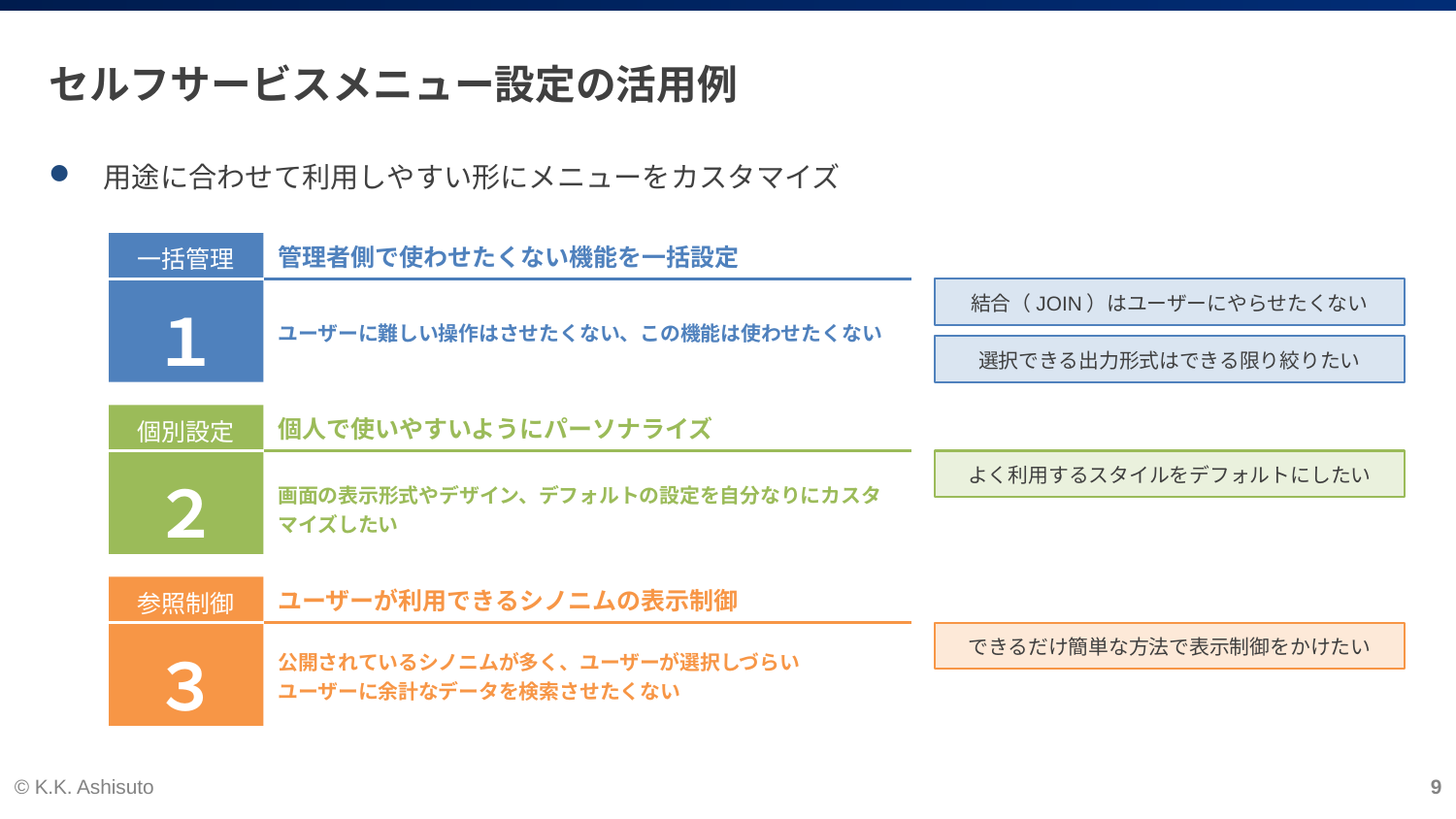

# セルフサービスメニュー設定の活用例
用途に合わせて利用しやすい形にメニューをカスタマイズ
管理者側で使わせたくない機能を一括設定
一括管理
結合（JOIN）はユーザーにやらせたくない
１
ユーザーに難しい操作はさせたくない、この機能は使わせたくない
選択できる出力形式はできる限り絞りたい
個人で使いやすいようにパーソナライズ
個別設定
２
よく利用するスタイルをデフォルトにしたい
画面の表示形式やデザイン、デフォルトの設定を自分なりにカスタマイズしたい
ユーザーが利用できるシノニムの表示制御
参照制御
できるだけ簡単な方法で表示制御をかけたい
３
公開されているシノニムが多く、ユーザーが選択しづらい
ユーザーに余計なデータを検索させたくない
© K.K. Ashisuto
9